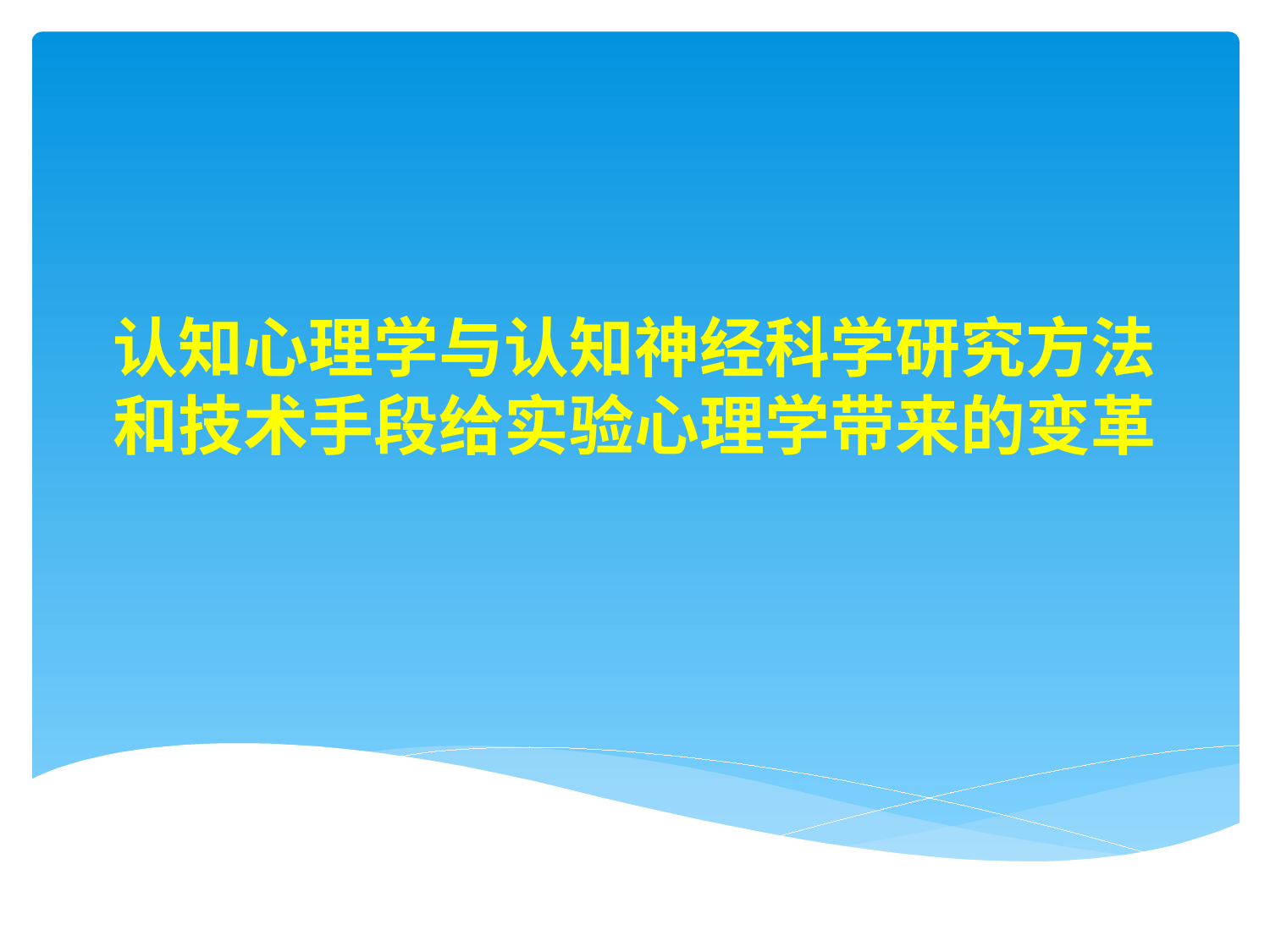

# 认知心理学与认知神经科学研究方法和技术手段给实验心理学带来的变革